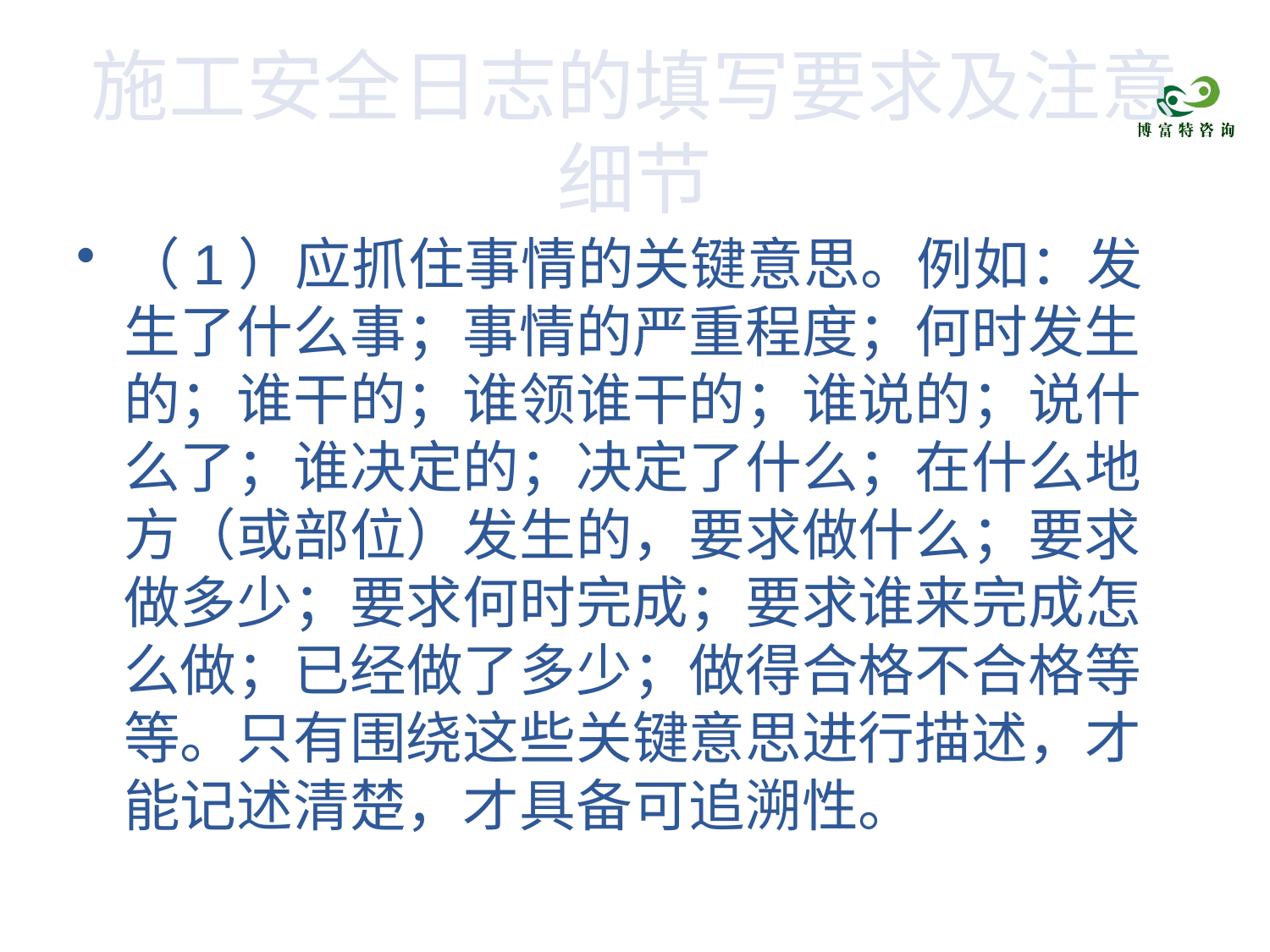

# 施工安全日志的填写要求及注意细节
（1）应抓住事情的关键意思。例如：发生了什么事；事情的严重程度；何时发生的；谁干的；谁领谁干的；谁说的；说什么了；谁决定的；决定了什么；在什么地方（或部位）发生的，要求做什么；要求做多少；要求何时完成；要求谁来完成怎么做；已经做了多少；做得合格不合格等等。只有围绕这些关键意思进行描述，才能记述清楚，才具备可追溯性。